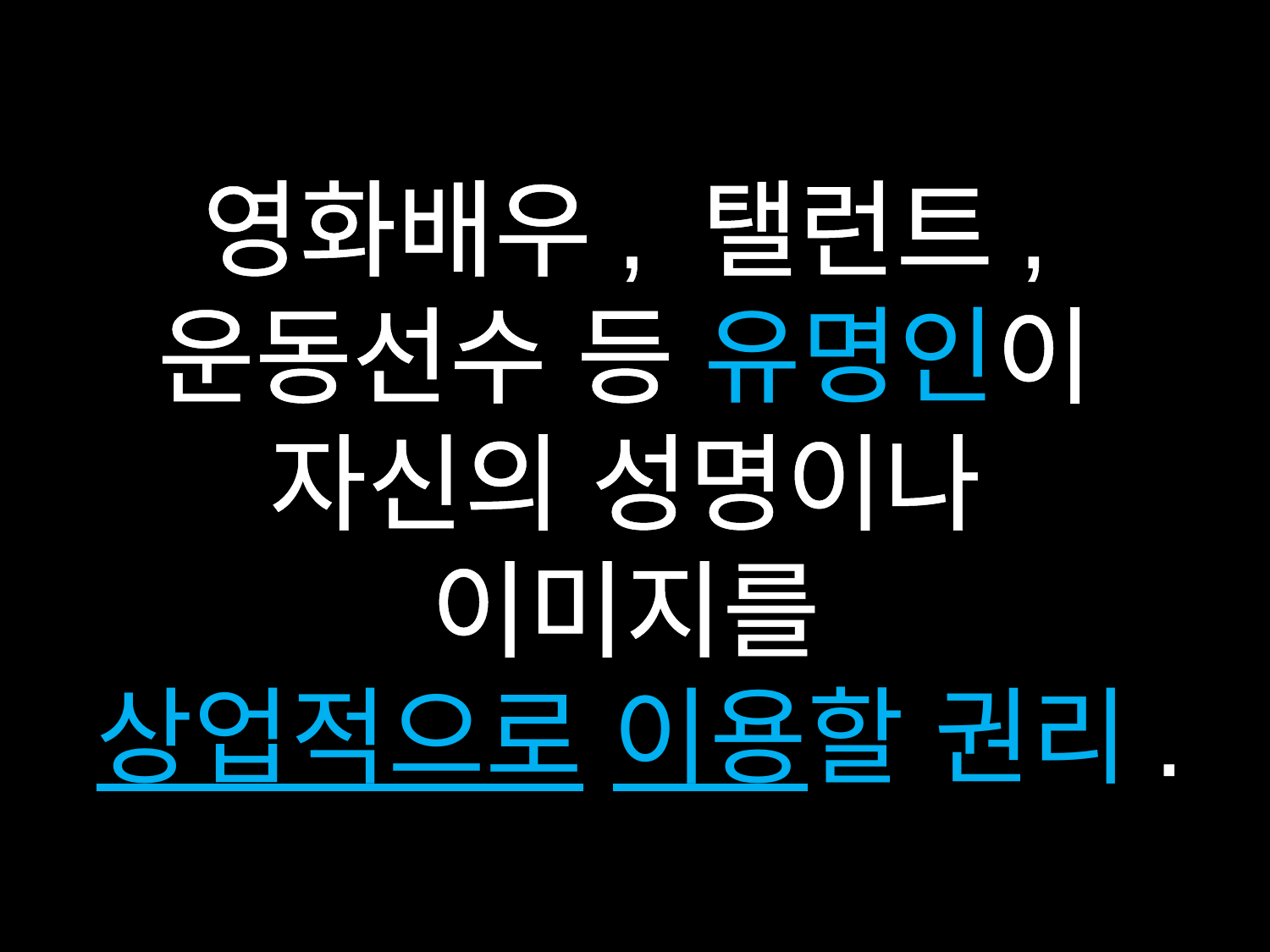

영화배우, 탤런트,
운동선수 등 유명인이
자신의 성명이나
이미지를
상업적으로 이용할 권리.